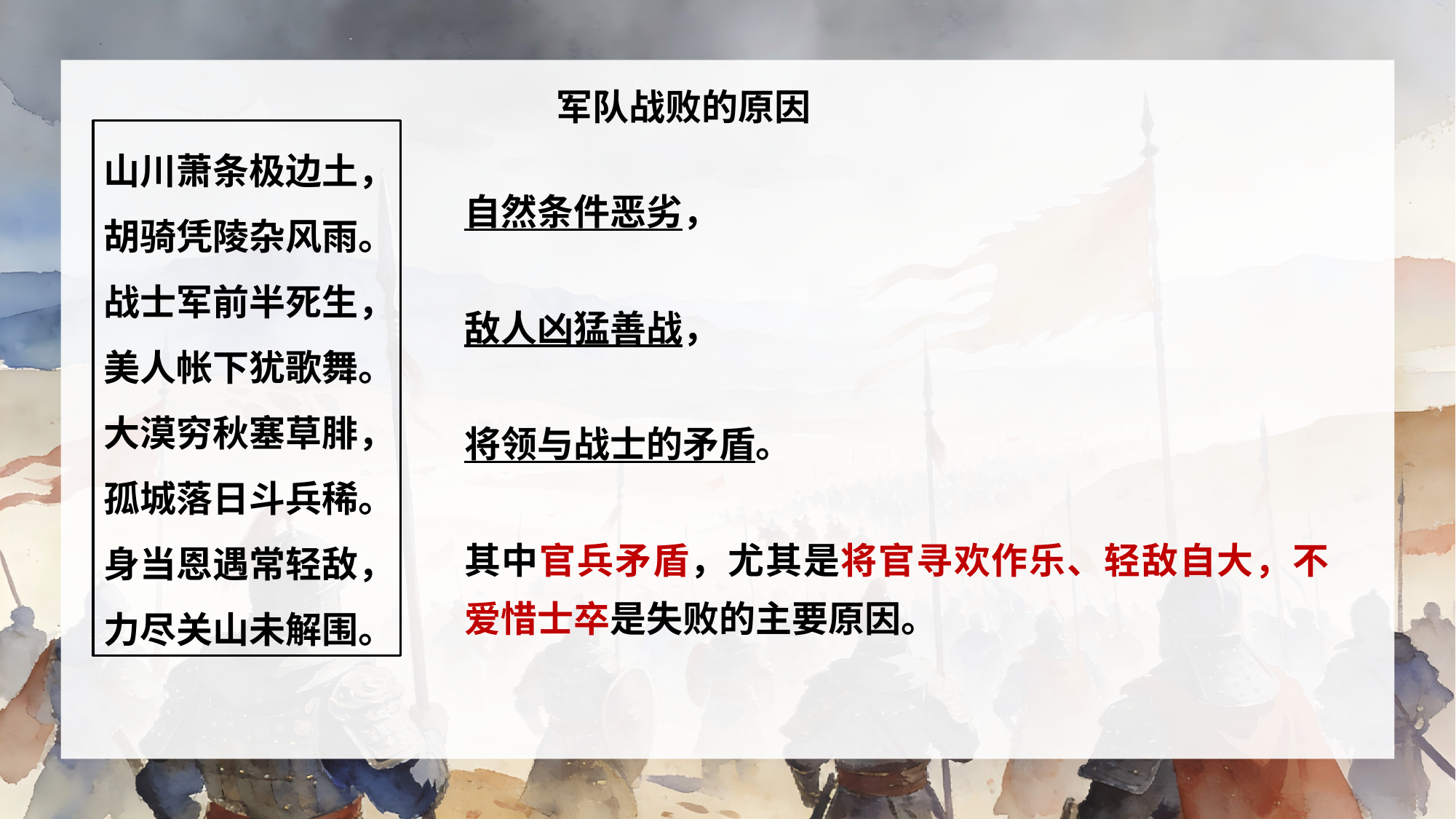

军队战败的原因
山川萧条极边土，胡骑凭陵杂风雨。战士军前半死生，美人帐下犹歌舞。
大漠穷秋塞草腓，孤城落日斗兵稀。身当恩遇常轻敌，力尽关山未解围。
自然条件恶劣，

敌人凶猛善战，

将领与战士的矛盾。

其中官兵矛盾，尤其是将官寻欢作乐、轻敌自大，不爱惜士卒是失败的主要原因。